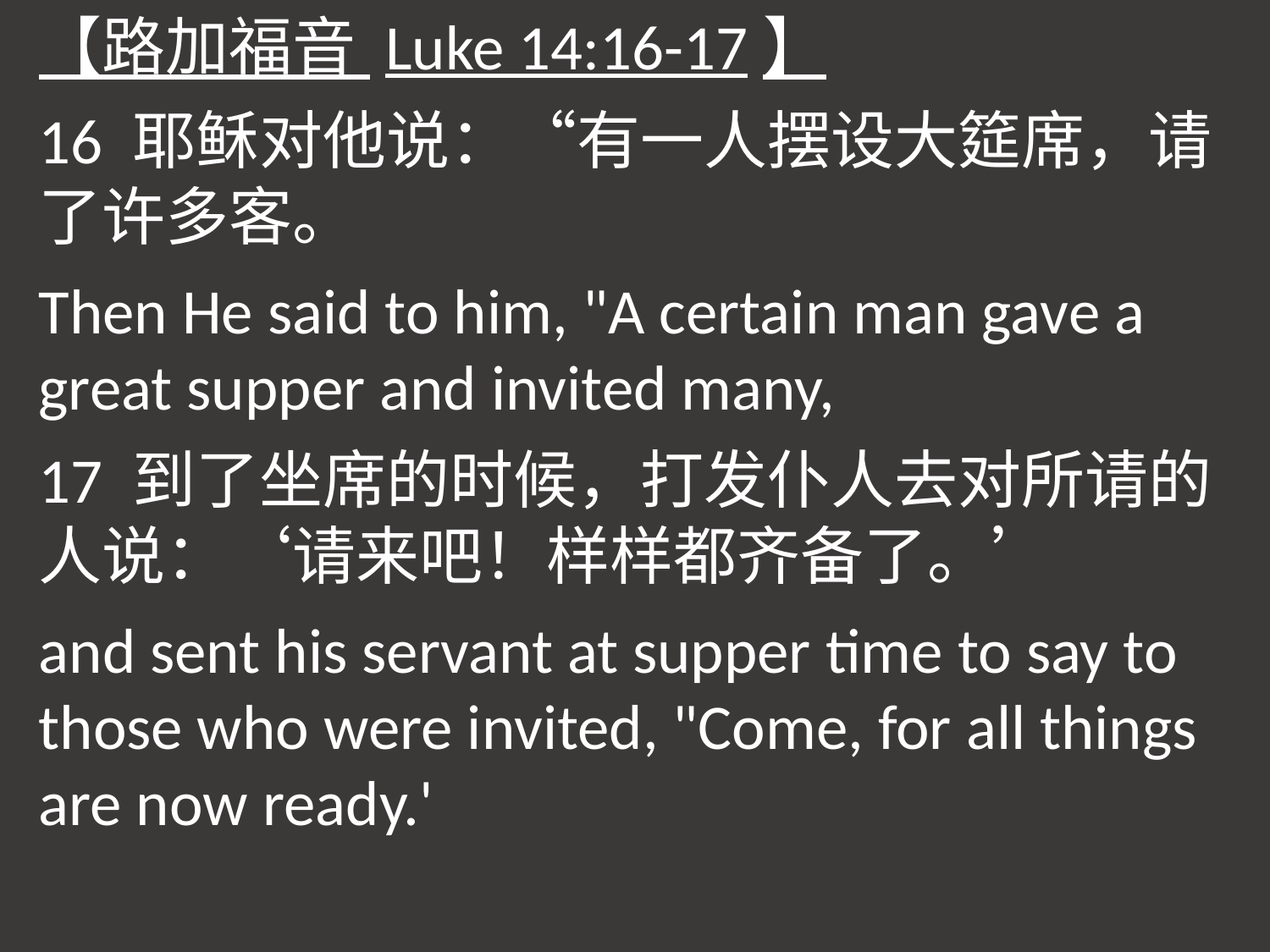

【路加福音 Luke 14:16-17】
16 耶稣对他说：“有一人摆设大筵席，请了许多客。
Then He said to him, "A certain man gave a great supper and invited many,
17 到了坐席的时候，打发仆人去对所请的人说：‘请来吧！样样都齐备了。’
and sent his servant at supper time to say to those who were invited, "Come, for all things are now ready.'